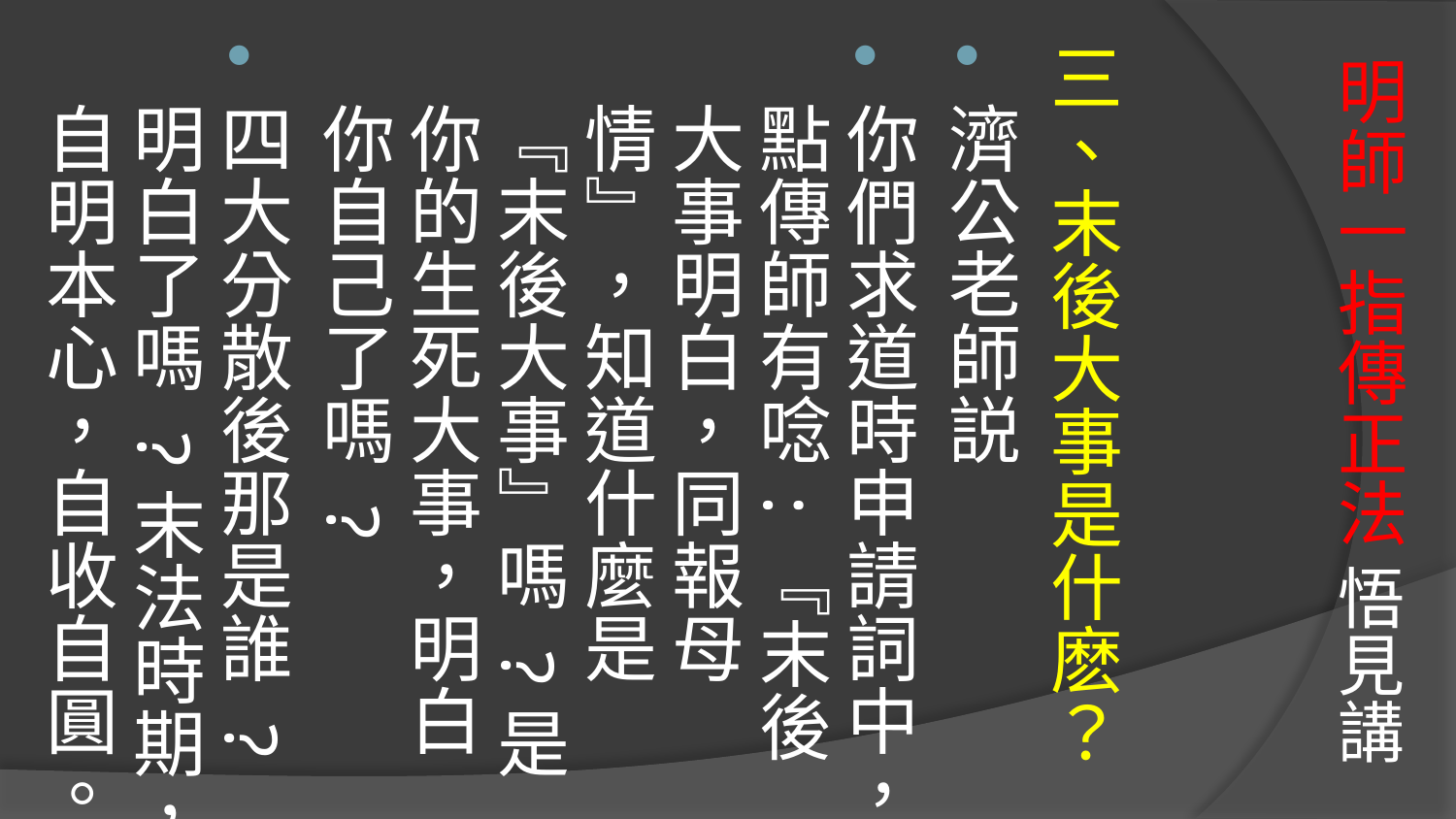

三、末後大事是什麽？
濟公老師説
你們求道時申請詞中，點傳師有唸:『末後大事明白，同報母情』，知道什麼是『末後大事』嗎 ?是你的生死大事，明白你自己了嗎 ?
四大分散後那是誰 ? 明白了嗎 ?末法時期，自明本心，自收自圓。
# 明師一指傳正法 悟見講